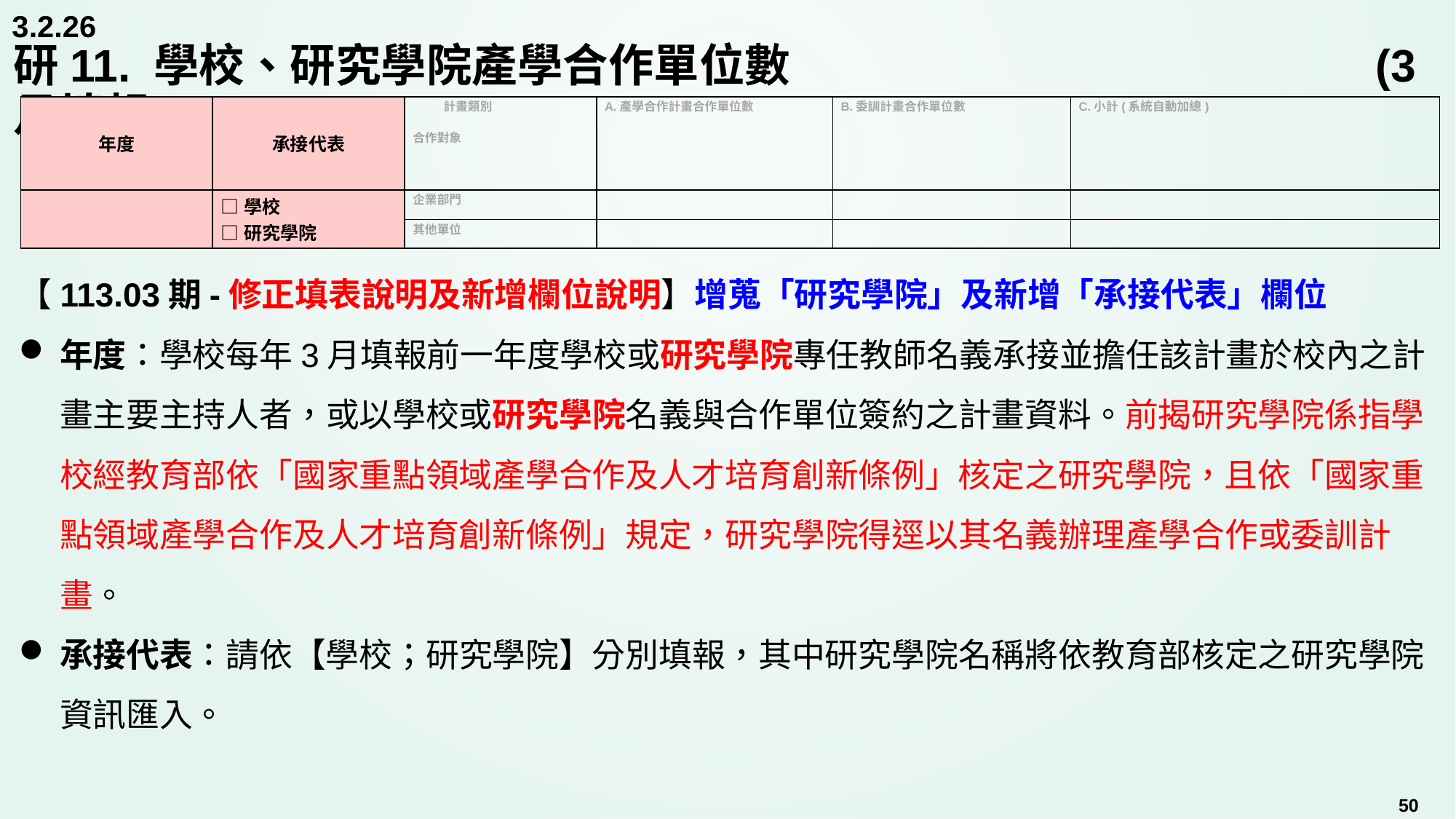

3.2.26
# 研11. 學校、研究學院產學合作單位數		     		    	    (3月填報)
| 年度 | 承接代表 | 計畫類別   合作對象 | A.產學合作計畫合作單位數 | B.委訓計畫合作單位數 | C.小計(系統自動加總) |
| --- | --- | --- | --- | --- | --- |
|  | □學校 □研究學院 | 企業部門 |  |  |  |
|  |  | 其他單位 |  |  |  |
【113.03期-修正填表說明及新增欄位說明】增蒐「研究學院」及新增「承接代表」欄位
年度：學校每年3月填報前一年度學校或研究學院專任教師名義承接並擔任該計畫於校內之計畫主要主持人者，或以學校或研究學院名義與合作單位簽約之計畫資料。前揭研究學院係指學校經教育部依「國家重點領域產學合作及人才培育創新條例」核定之研究學院，且依「國家重點領域產學合作及人才培育創新條例」規定，研究學院得逕以其名義辦理產學合作或委訓計畫。
承接代表：請依【學校；研究學院】分別填報，其中研究學院名稱將依教育部核定之研究學院資訊匯入。